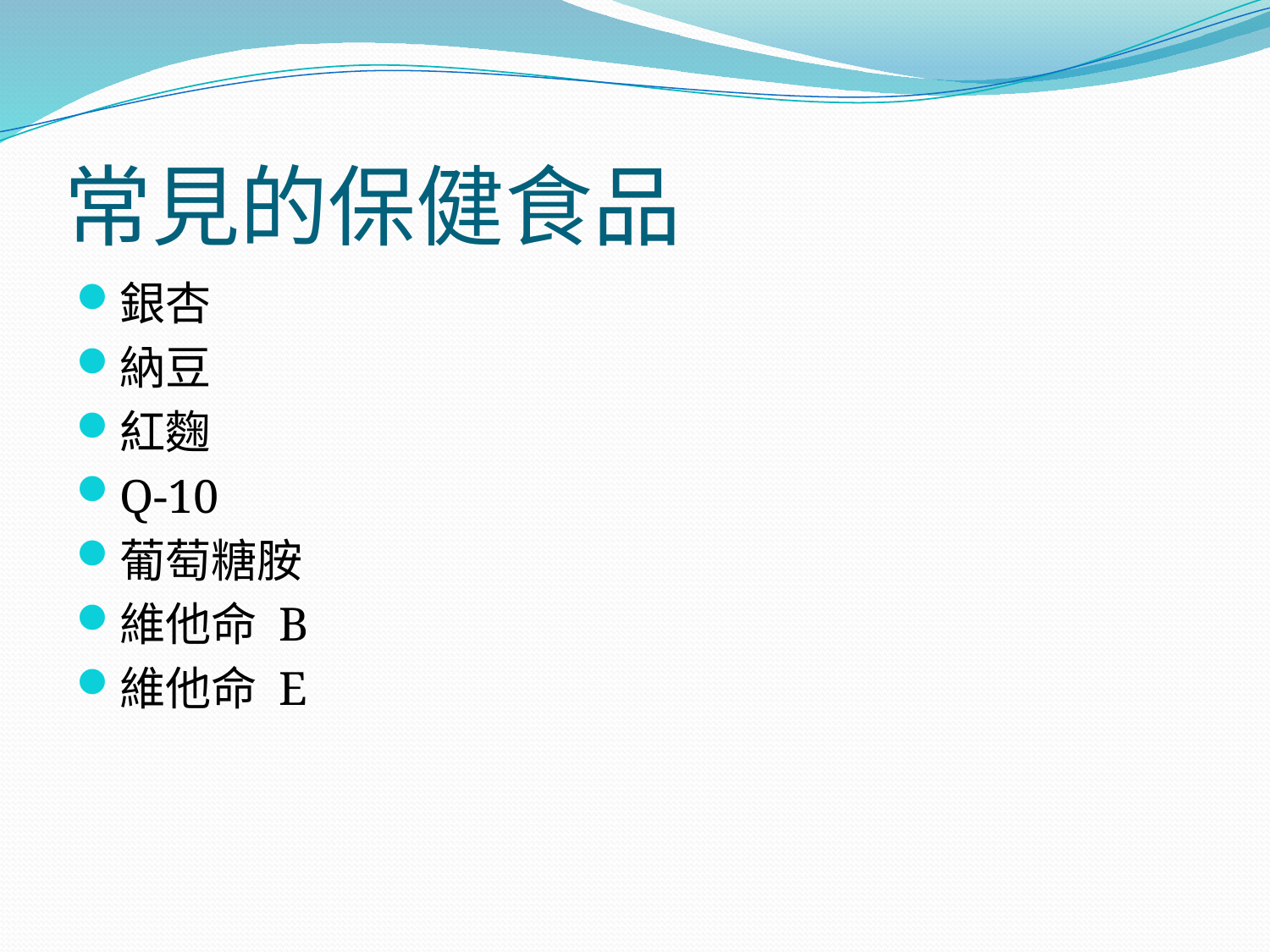

# 常見的保健食品
銀杏
納豆
紅麴
Q-10
葡萄糖胺
維他命 B
維他命 E